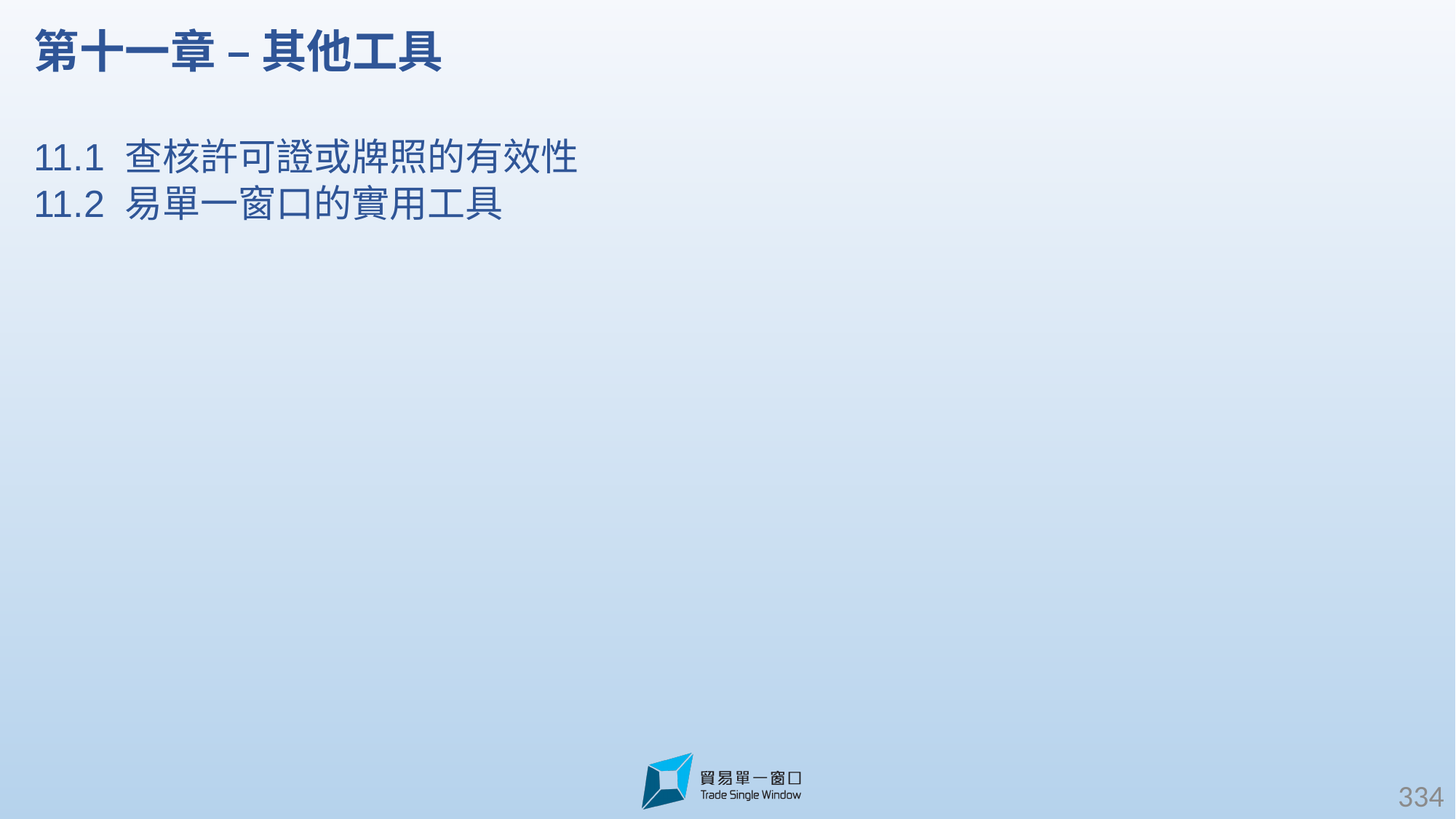

第十一章 – 其他工具

11.1 查核許可證或牌照的有效性
11.2 易單一窗口的實用工具

334